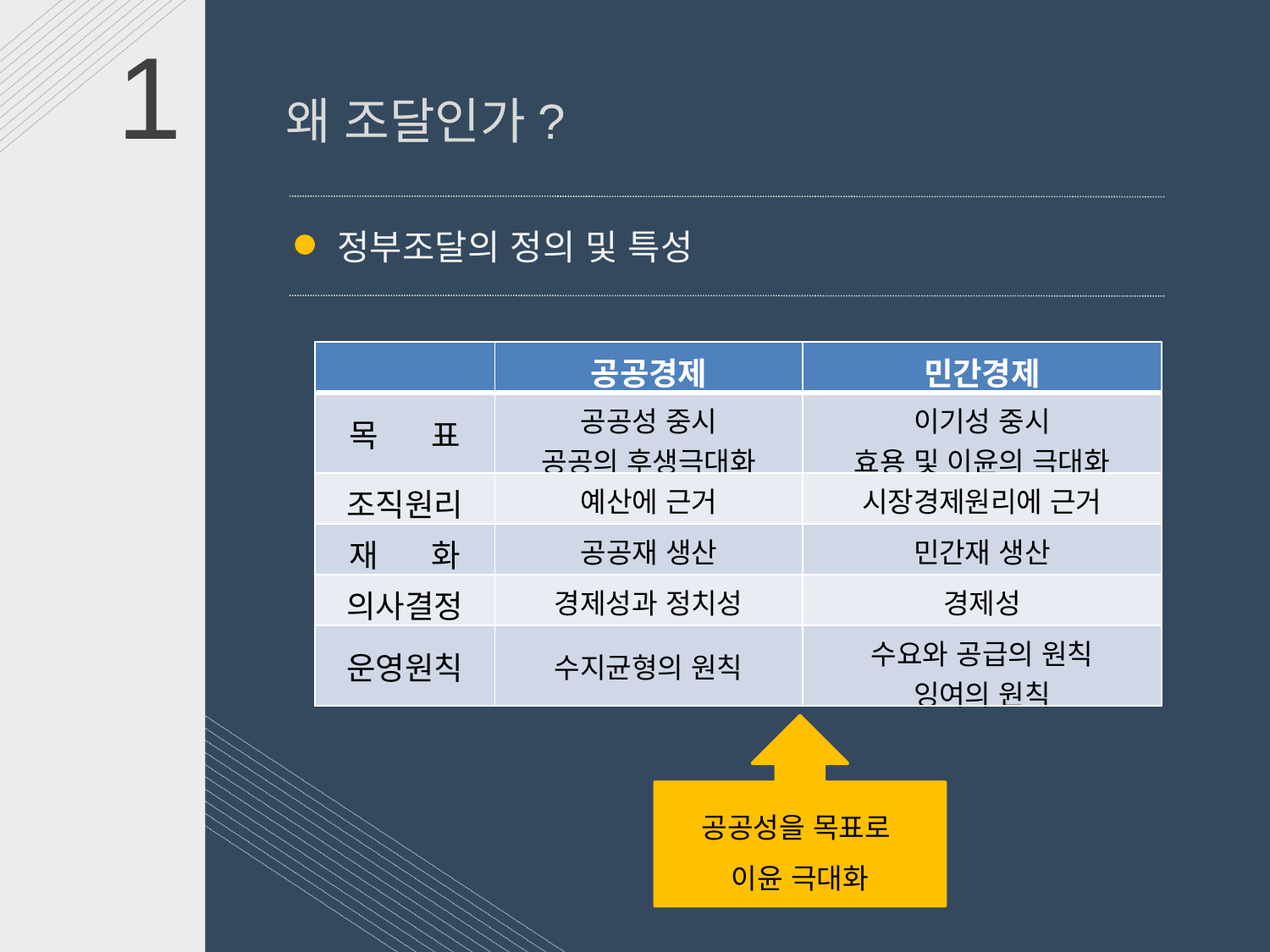

1    왜 조달인가?
정부조달의 정의 및 특성

|  | 공공경제 | 민간경제 |
| --- | --- | --- |
| 목 표 | 공공성 중시 공공의 후생극대화 | 이기성 중시 효용 및 이윤의 극대화 |
| 조직원리 | 예산에 근거 | 시장경제원리에 근거 |
| 재 화 | 공공재 생산 | 민간재 생산 |
| 의사결정 | 경제성과 정치성 | 경제성 |
| 운영원칙 | 수지균형의 원칙 | 수요와 공급의 원칙 잉여의 원칙 |

공공성을 목표로
이윤 극대화